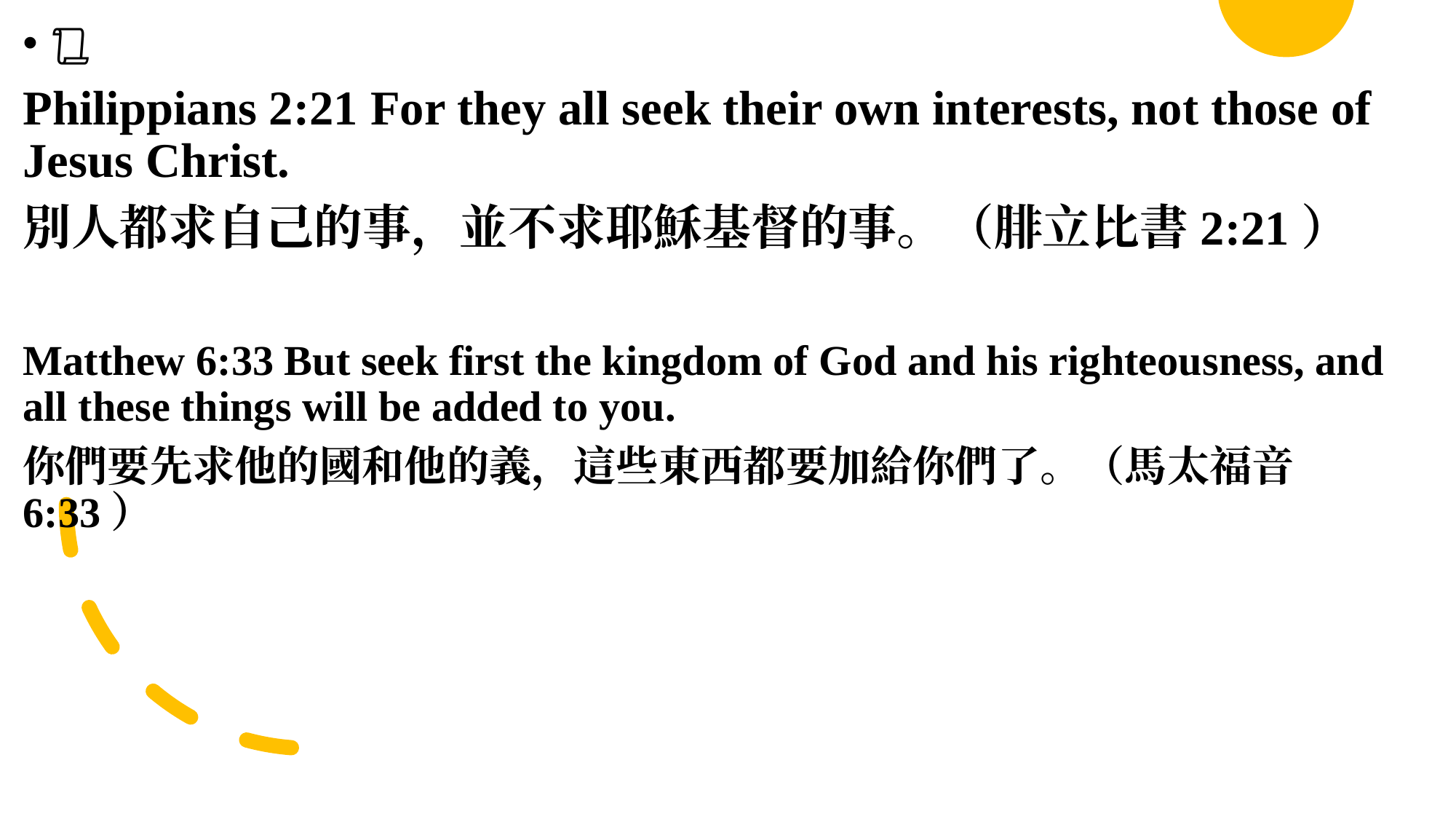

📜
Philippians 2:21 For they all seek their own interests, not those of Jesus Christ.
別人都求自己的事，並不求耶穌基督的事。（腓立比書2:21）

Matthew 6:33 But seek first the kingdom of God and his righteousness, and all these things will be added to you.
你們要先求他的國和他的義，這些東西都要加給你們了。（馬太福音6:33）